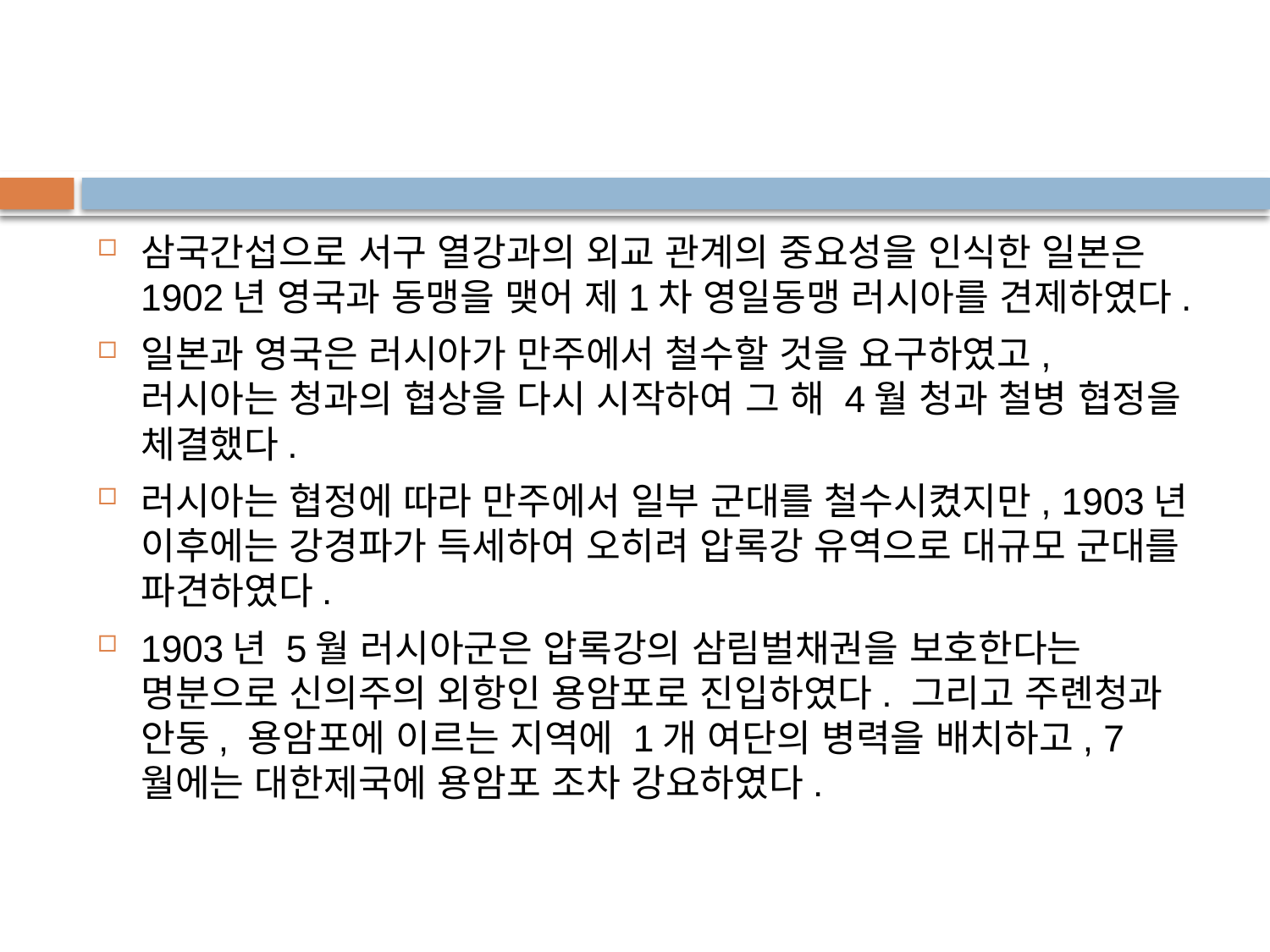

삼국간섭으로 서구 열강과의 외교 관계의 중요성을 인식한 일본은 1902년 영국과 동맹을 맺어 제1차 영일동맹 러시아를 견제하였다.
일본과 영국은 러시아가 만주에서 철수할 것을 요구하였고, 러시아는 청과의 협상을 다시 시작하여 그 해 4월 청과 철병 협정을 체결했다.
러시아는 협정에 따라 만주에서 일부 군대를 철수시켰지만, 1903년 이후에는 강경파가 득세하여 오히려 압록강 유역으로 대규모 군대를 파견하였다.
1903년 5월 러시아군은 압록강의 삼림벌채권을 보호한다는 명분으로 신의주의 외항인 용암포로 진입하였다. 그리고 주롄청과 안둥, 용암포에 이르는 지역에 1개 여단의 병력을 배치하고, 7월에는 대한제국에 용암포 조차 강요하였다.